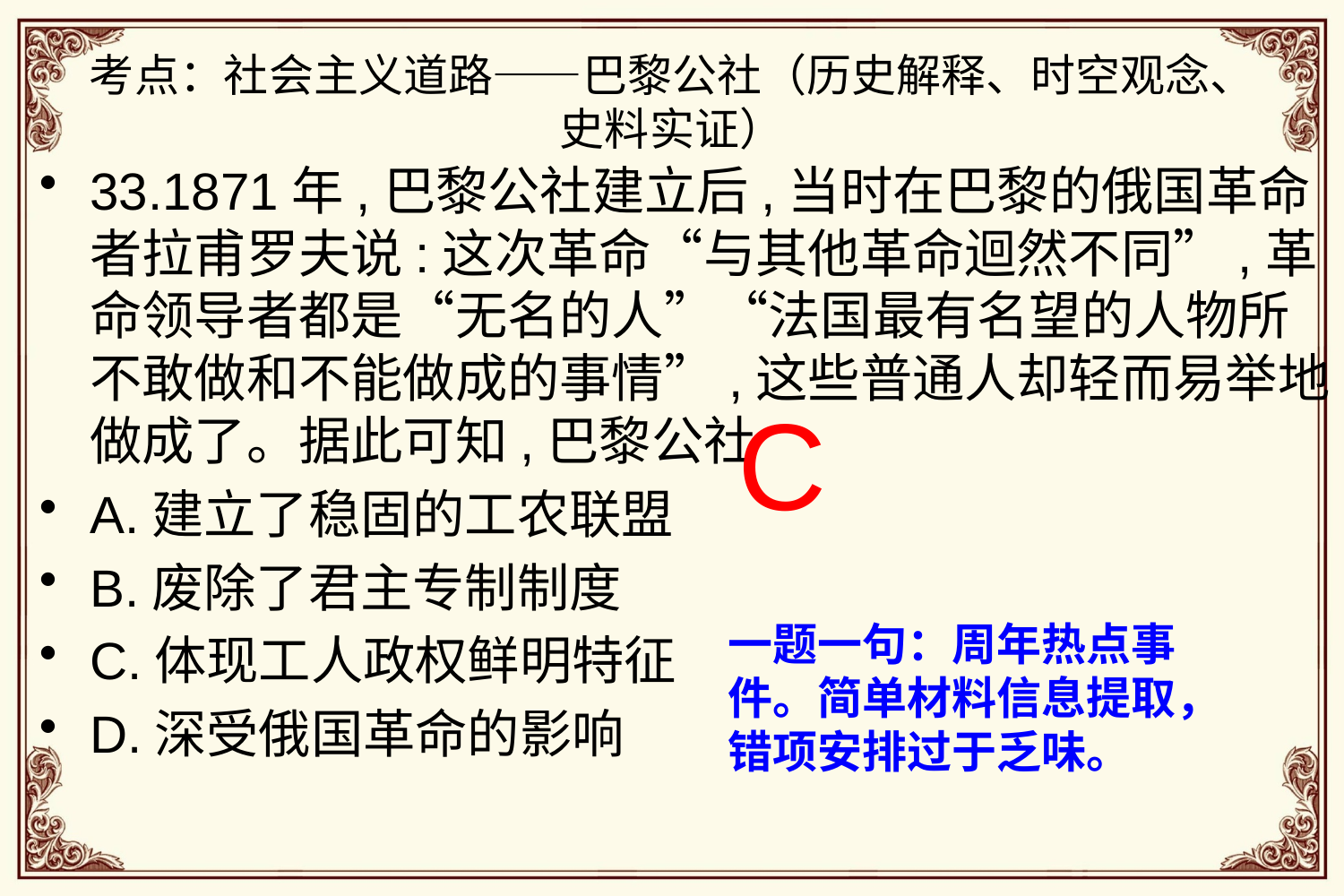

# 考点：社会主义道路——巴黎公社（历史解释、时空观念、史料实证）
33.1871年,巴黎公社建立后,当时在巴黎的俄国革命者拉甫罗夫说:这次革命“与其他革命迴然不同”,革命领导者都是“无名的人”“法国最有名望的人物所不敢做和不能做成的事情”,这些普通人却轻而易举地做成了。据此可知,巴黎公社
A.建立了稳固的工农联盟
B.废除了君主专制制度
C.体现工人政权鲜明特征
D.深受俄国革命的影响
C
一题一句：周年热点事件。简单材料信息提取，错项安排过于乏味。